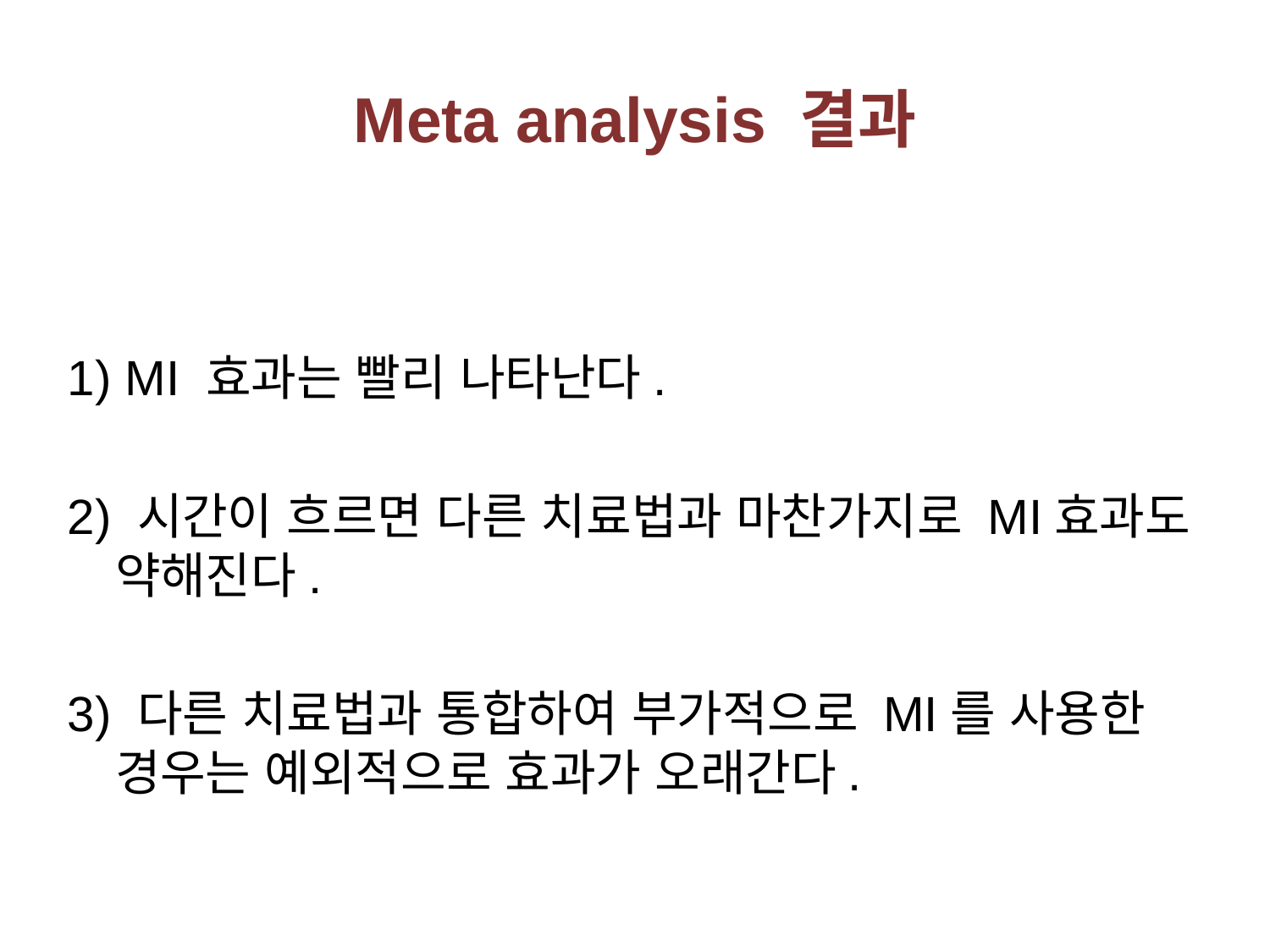

# Meta analysis 결과

1) MI 효과는 빨리 나타난다.

2) 시간이 흐르면 다른 치료법과 마찬가지로 MI효과도 약해진다.

3) 다른 치료법과 통합하여 부가적으로 MI를 사용한 경우는 예외적으로 효과가 오래간다.